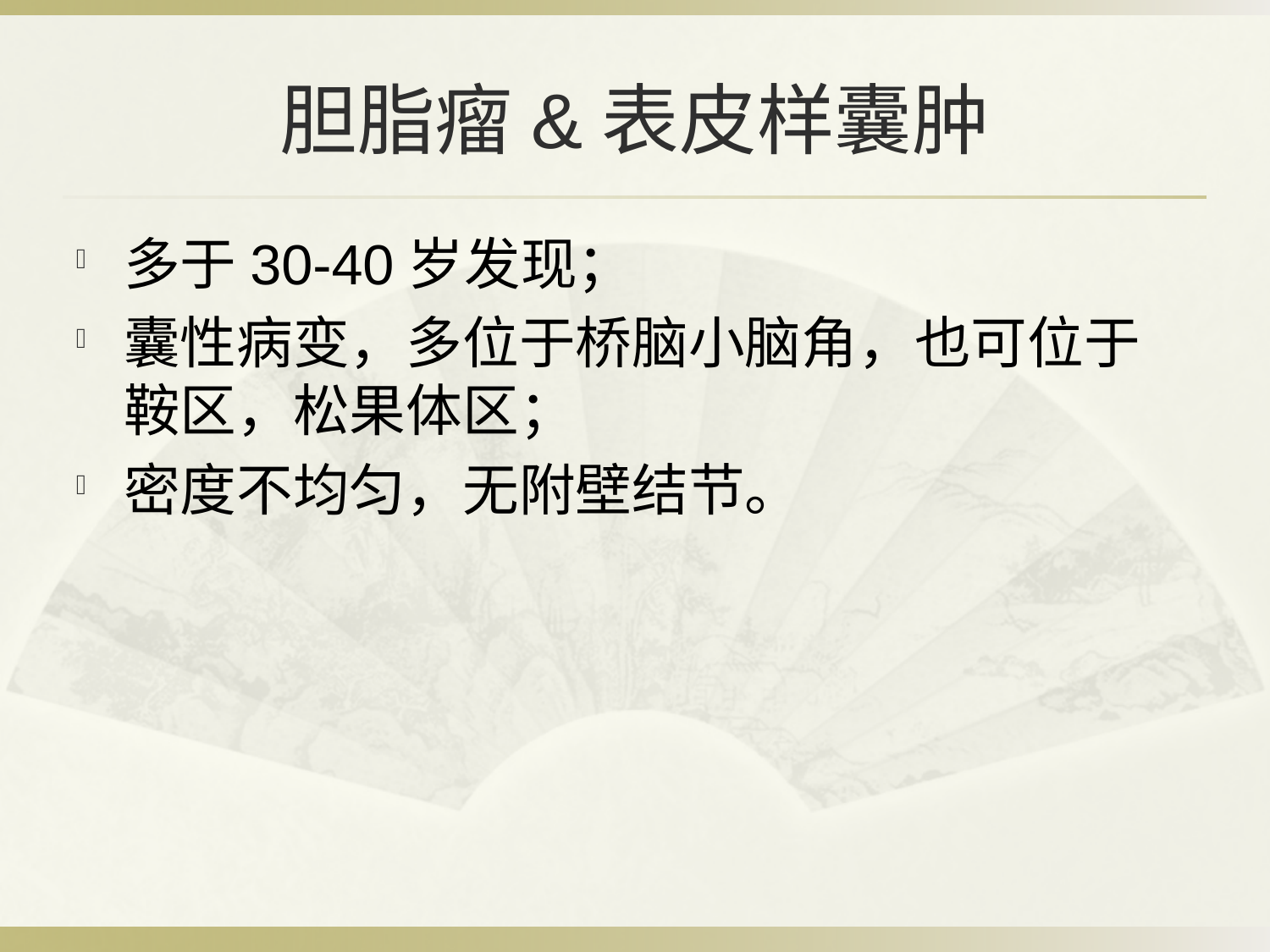

# 胆脂瘤&表皮样囊肿
多于30-40岁发现；
囊性病变，多位于桥脑小脑角，也可位于鞍区，松果体区；
密度不均匀，无附壁结节。